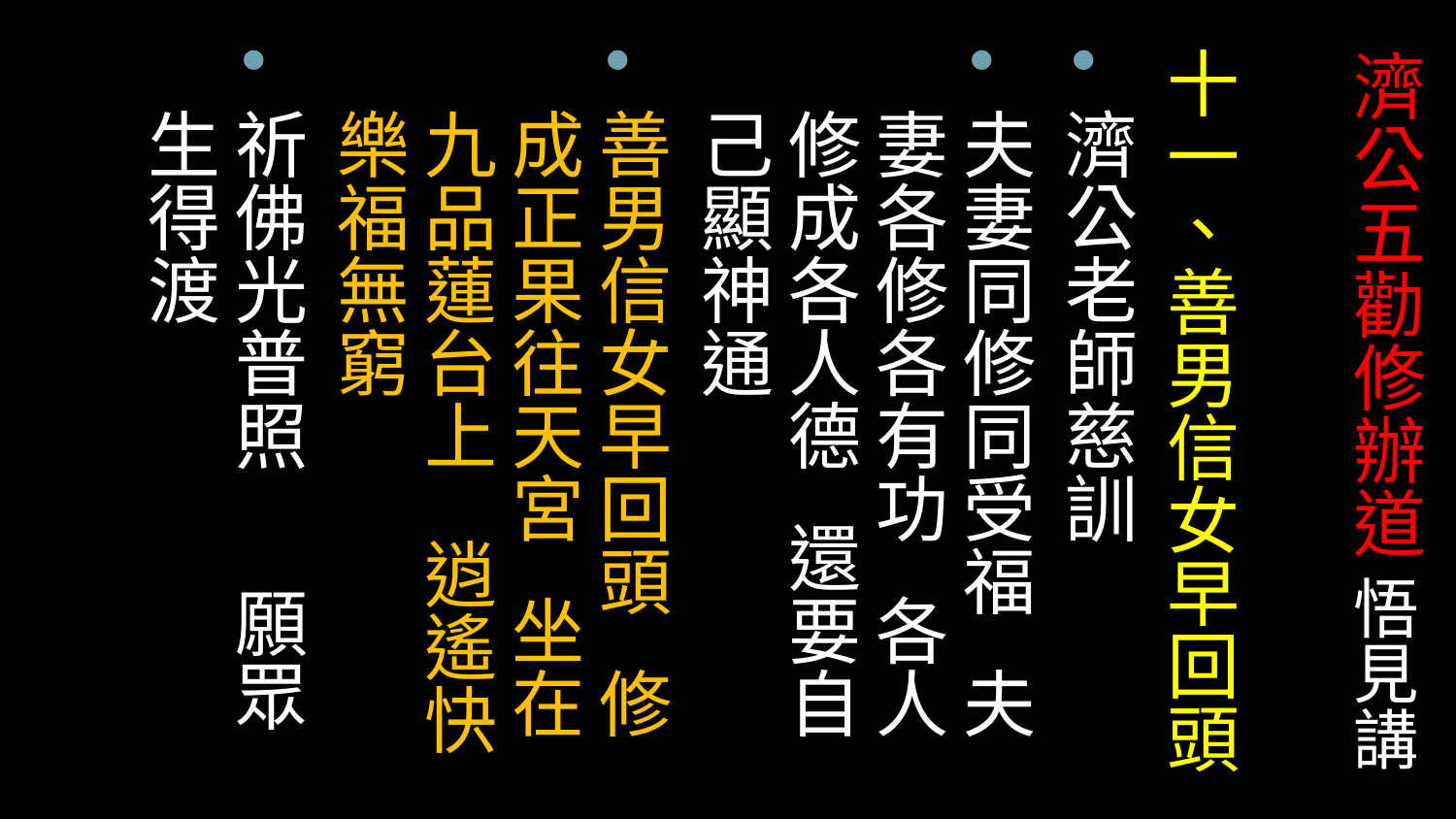

十一、善男信女早回頭
濟公老師慈訓
夫妻同修同受福   夫妻各修各有功   各人修成各人德   還要自己顯神通
善男信女早回頭   修成正果往天宮   坐在九品蓮台上    逍遙快樂福無窮
祈佛光普照       願眾生得渡

# 濟公五勸修辦道 悟見講